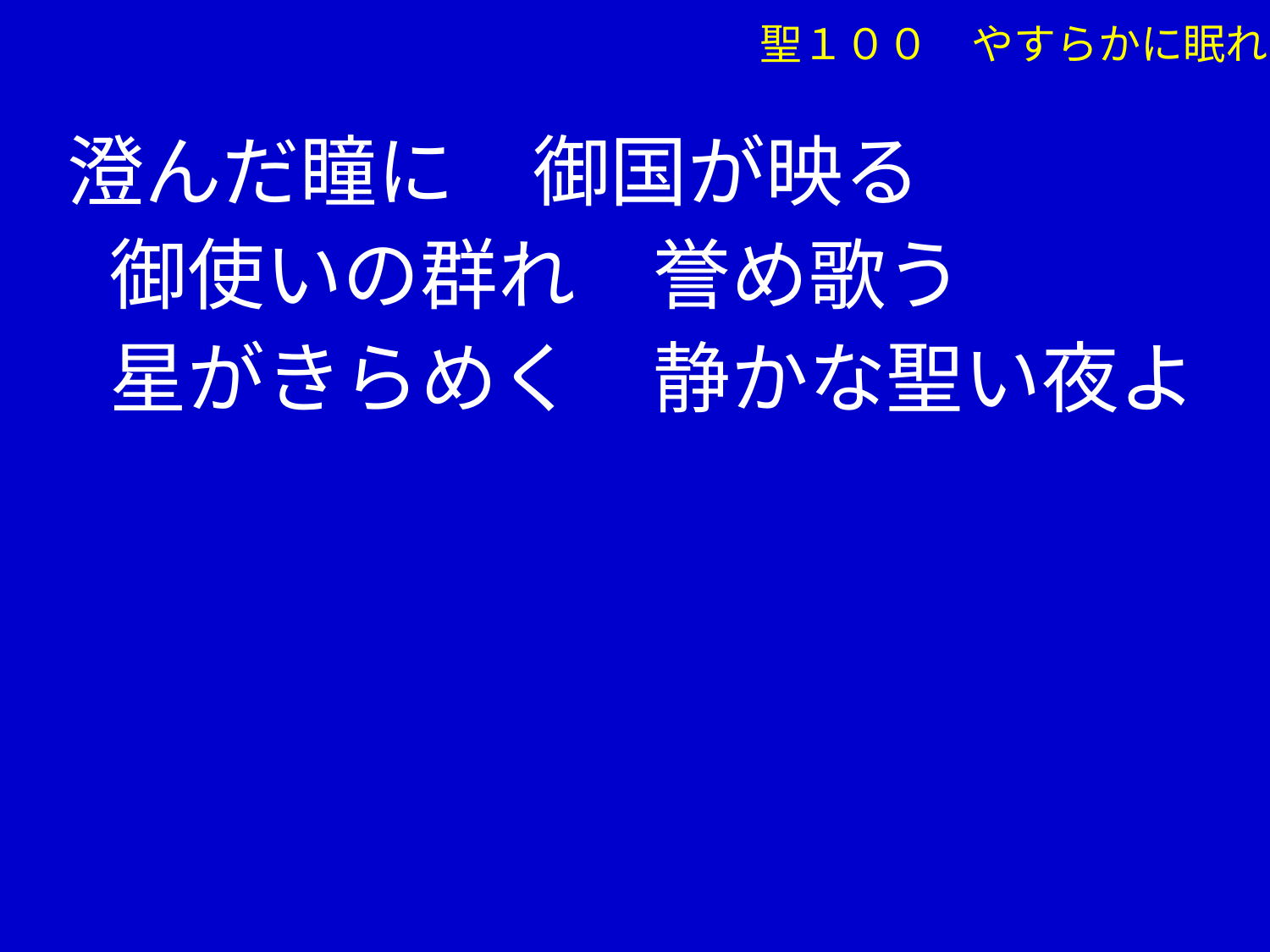

聖１００　やすらかに眠れ
   澄んだ瞳に　御国が映る
 　御使いの群れ　誉め歌う
 　星がきらめく　静かな聖い夜よ